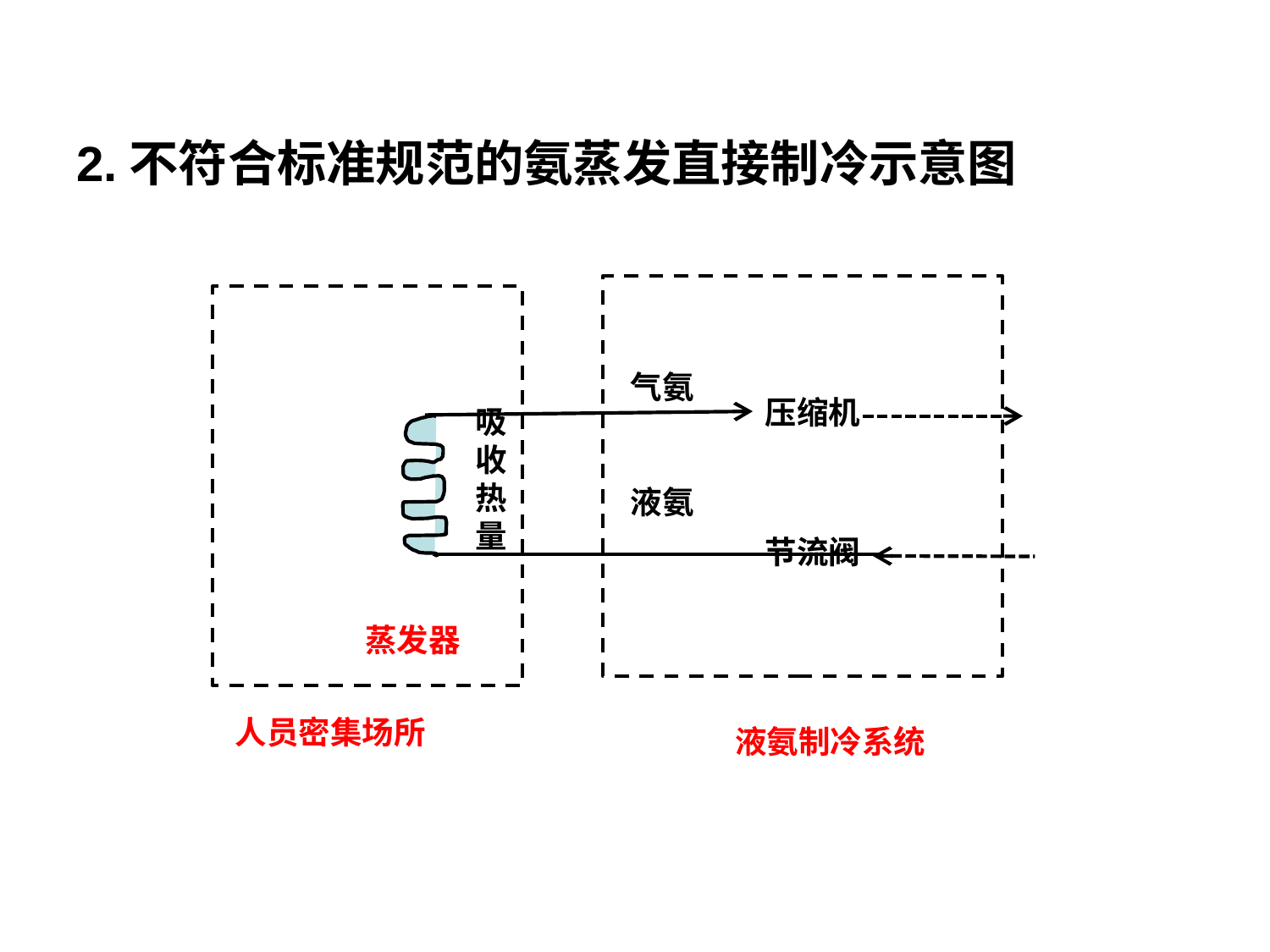

2.不符合标准规范的氨蒸发直接制冷示意图

气氨
压缩机
吸收热量

液氨
节流阀
蒸发器
人员密集场所
液氨制冷系统
19